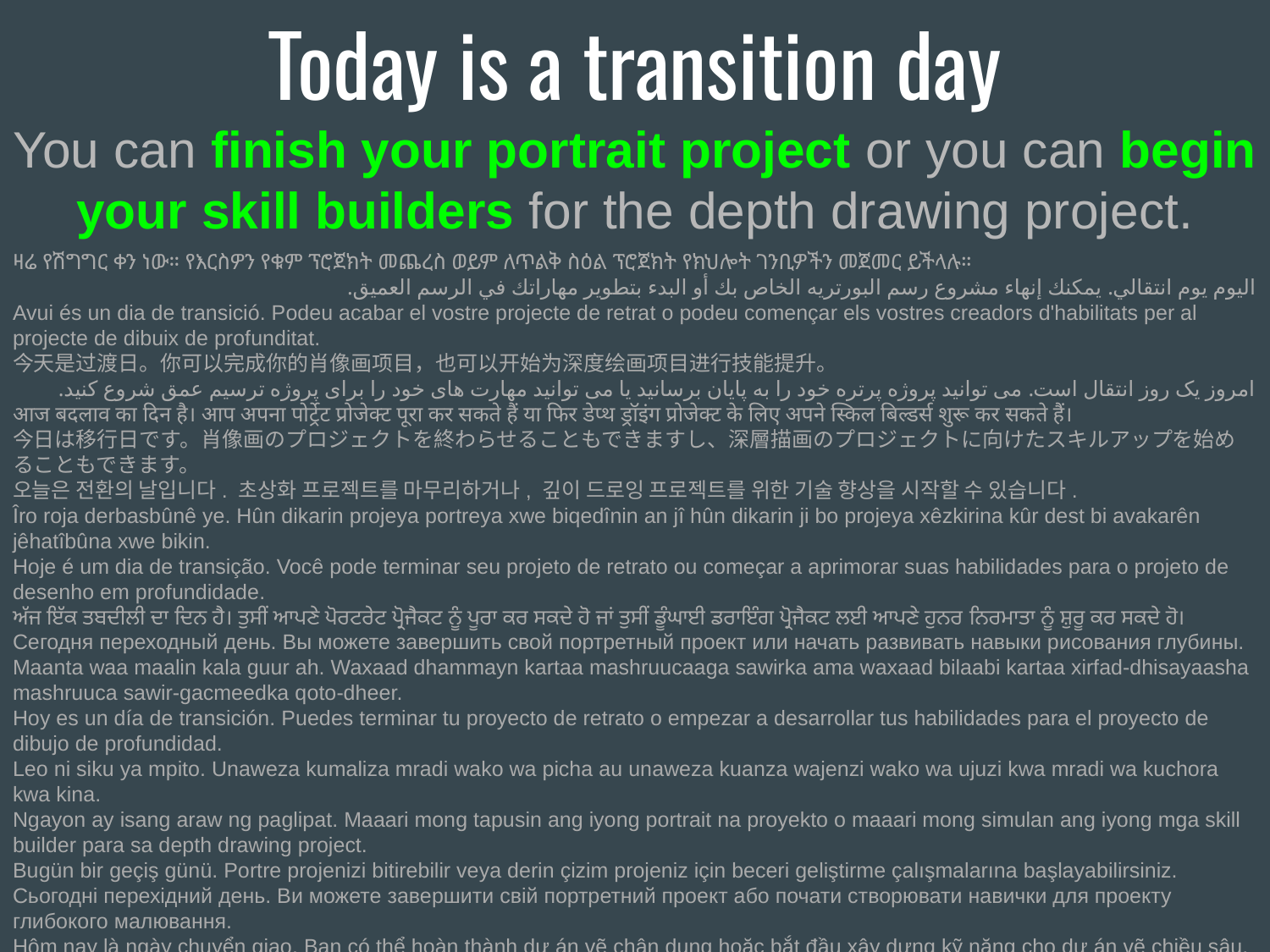

Today is a transition day
You can finish your portrait project or you can begin your skill builders for the depth drawing project.
ዛሬ የሽግግር ቀን ነው። የእርስዎን የቁም ፕሮጀክት መጨረስ ወይም ለጥልቅ ስዕል ፕሮጀክት የክህሎት ገንቢዎችን መጀመር ይችላሉ።
اليوم يوم انتقالي. يمكنك إنهاء مشروع رسم البورتريه الخاص بك أو البدء بتطوير مهاراتك في الرسم العميق.
Avui és un dia de transició. Podeu acabar el vostre projecte de retrat o podeu començar els vostres creadors d'habilitats per al projecte de dibuix de profunditat.
今天是过渡日。你可以完成你的肖像画项目，也可以开始为深度绘画项目进行技能提升。
امروز یک روز انتقال است. می توانید پروژه پرتره خود را به پایان برسانید یا می توانید مهارت های خود را برای پروژه ترسیم عمق شروع کنید.
आज बदलाव का दिन है। आप अपना पोर्ट्रेट प्रोजेक्ट पूरा कर सकते हैं या फिर डेप्थ ड्रॉइंग प्रोजेक्ट के लिए अपने स्किल बिल्डर्स शुरू कर सकते हैं।
今日は移行日です。肖像画のプロジェクトを終わらせることもできますし、深層描画のプロジェクトに向けたスキルアップを始めることもできます。
오늘은 전환의 날입니다. 초상화 프로젝트를 마무리하거나, 깊이 드로잉 프로젝트를 위한 기술 향상을 시작할 수 있습니다.
Îro roja derbasbûnê ye. Hûn dikarin projeya portreya xwe biqedînin an jî hûn dikarin ji bo projeya xêzkirina kûr dest bi avakarên jêhatîbûna xwe bikin.
Hoje é um dia de transição. Você pode terminar seu projeto de retrato ou começar a aprimorar suas habilidades para o projeto de desenho em profundidade.
ਅੱਜ ਇੱਕ ਤਬਦੀਲੀ ਦਾ ਦਿਨ ਹੈ। ਤੁਸੀਂ ਆਪਣੇ ਪੋਰਟਰੇਟ ਪ੍ਰੋਜੈਕਟ ਨੂੰ ਪੂਰਾ ਕਰ ਸਕਦੇ ਹੋ ਜਾਂ ਤੁਸੀਂ ਡੂੰਘਾਈ ਡਰਾਇੰਗ ਪ੍ਰੋਜੈਕਟ ਲਈ ਆਪਣੇ ਹੁਨਰ ਨਿਰਮਾਤਾ ਨੂੰ ਸ਼ੁਰੂ ਕਰ ਸਕਦੇ ਹੋ।
Сегодня переходный день. Вы можете завершить свой портретный проект или начать развивать навыки рисования глубины.
Maanta waa maalin kala guur ah. Waxaad dhammayn kartaa mashruucaaga sawirka ama waxaad bilaabi kartaa xirfad-dhisayaasha mashruuca sawir-gacmeedka qoto-dheer.
Hoy es un día de transición. Puedes terminar tu proyecto de retrato o empezar a desarrollar tus habilidades para el proyecto de dibujo de profundidad.
Leo ni siku ya mpito. Unaweza kumaliza mradi wako wa picha au unaweza kuanza wajenzi wako wa ujuzi kwa mradi wa kuchora kwa kina.
Ngayon ay isang araw ng paglipat. Maaari mong tapusin ang iyong portrait na proyekto o maaari mong simulan ang iyong mga skill builder para sa depth drawing project.
Bugün bir geçiş günü. Portre projenizi bitirebilir veya derin çizim projeniz için beceri geliştirme çalışmalarına başlayabilirsiniz.
Сьогодні перехідний день. Ви можете завершити свій портретний проект або почати створювати навички для проекту глибокого малювання.
Hôm nay là ngày chuyển giao. Bạn có thể hoàn thành dự án vẽ chân dung hoặc bắt đầu xây dựng kỹ năng cho dự án vẽ chiều sâu.